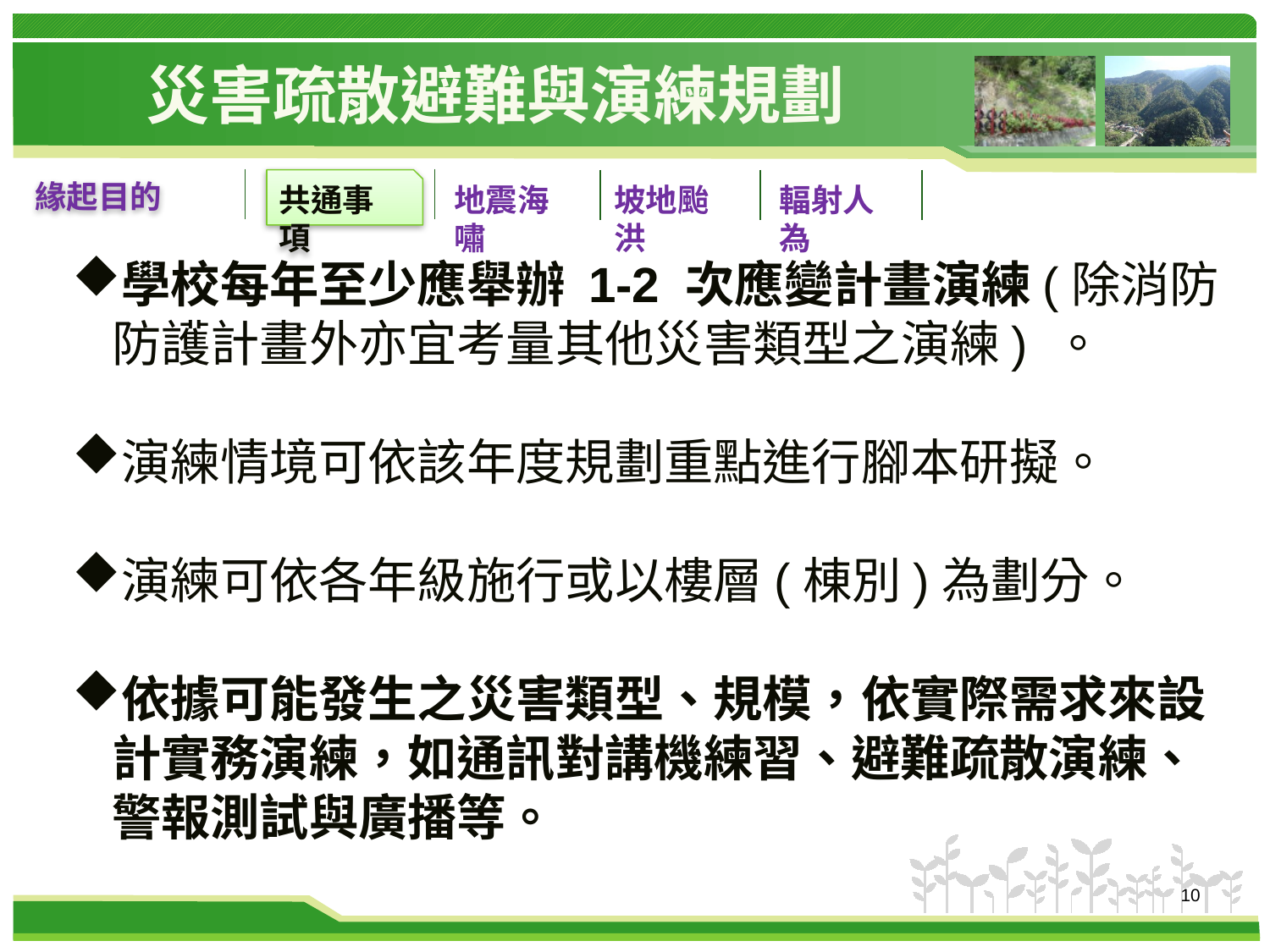

# 災害疏散避難與演練規劃
緣起目的
共通事項
地震海嘯
坡地颱洪
輻射人為
學校每年至少應舉辦 1-2 次應變計畫演練(除消防防護計畫外亦宜考量其他災害類型之演練) 。
演練情境可依該年度規劃重點進行腳本研擬。
演練可依各年級施行或以樓層(棟別)為劃分。
依據可能發生之災害類型、規模，依實際需求來設計實務演練，如通訊對講機練習、避難疏散演練、警報測試與廣播等。
10